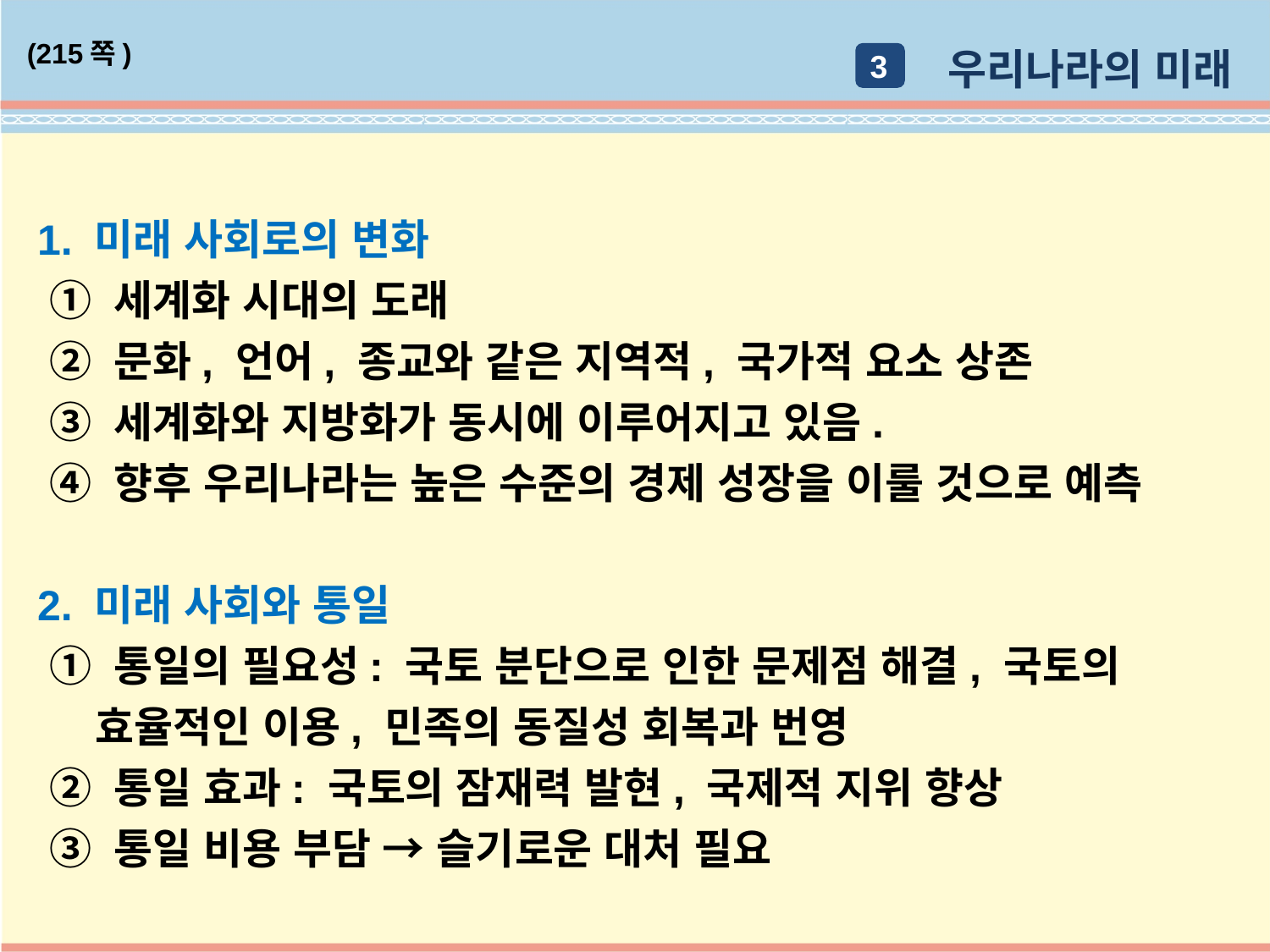

우리나라의 미래
(215쪽)
3
1. 미래 사회로의 변화
 ① 세계화 시대의 도래
 ② 문화, 언어, 종교와 같은 지역적, 국가적 요소 상존
 ③ 세계화와 지방화가 동시에 이루어지고 있음.
 ④ 향후 우리나라는 높은 수준의 경제 성장을 이룰 것으로 예측

2. 미래 사회와 통일
 ① 통일의 필요성: 국토 분단으로 인한 문제점 해결, 국토의
    효율적인 이용, 민족의 동질성 회복과 번영
 ② 통일 효과: 국토의 잠재력 발현, 국제적 지위 향상
 ③ 통일 비용 부담 → 슬기로운 대처 필요